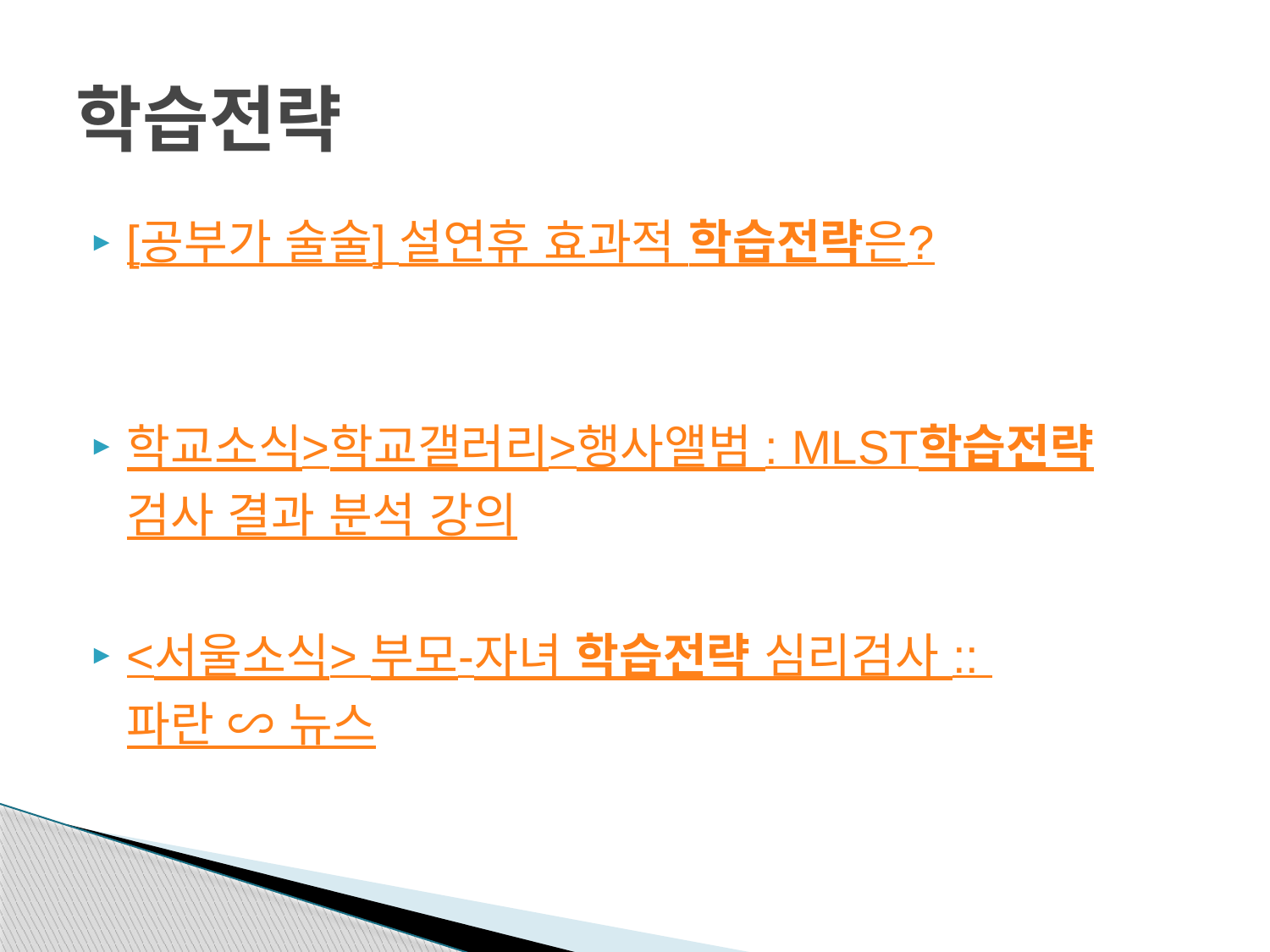

# 학습전략
[공부가 술술] 설연휴 효과적 학습전략은?

학교소식>학교갤러리>행사앨범 : MLST학습전략검사 결과 분석 강의

<서울소식> 부모-자녀 학습전략 심리검사 :: 파란 ∽ 뉴스